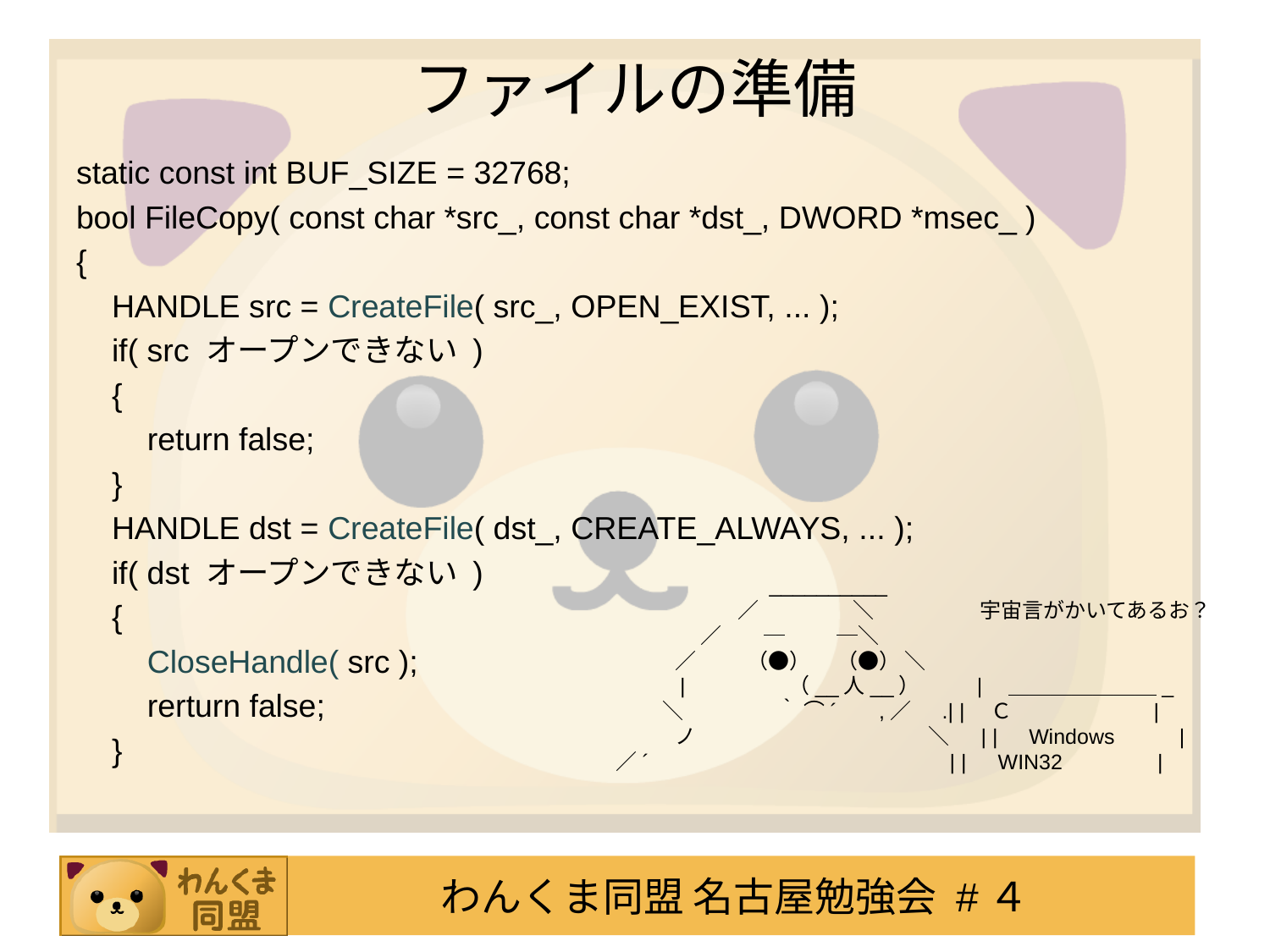

# ファイルの準備
static const int BUF_SIZE = 32768;
bool FileCopy( const char *src_, const char *dst_, DWORD *msec_ )
{
    HANDLE src = CreateFile( src_, OPEN_EXIST, ... );
    if( src オープンできない )
    {
        return false;
    }
    HANDLE dst = CreateFile( dst_, CREATE_ALWAYS, ... );
    if( dst オープンできない )
    {
        CloseHandle( src );
        rerturn false;
    }

　　　　　 　　　__________
　　　　　　　／　　 　 　＼　　　　　宇宙言がかいてあるお？
　　　　 　／　　─　 　 ─＼
　　　　／ 　　 （●） 　（●） ＼
　　　　|　 　　 　 （__人__）　 　 |　＿＿＿＿＿＿＿_
　 　　 ＼　　 　　 ｀ ⌒´ 　 ,／　 .| |　Ｃ　　　　  　　|
　　　　ノ　　　　　　　　　　　＼　 | |　Windows  　　|
　 ／´ 　 　　　　　　　　　　　 　| |　WIN32　　　　|